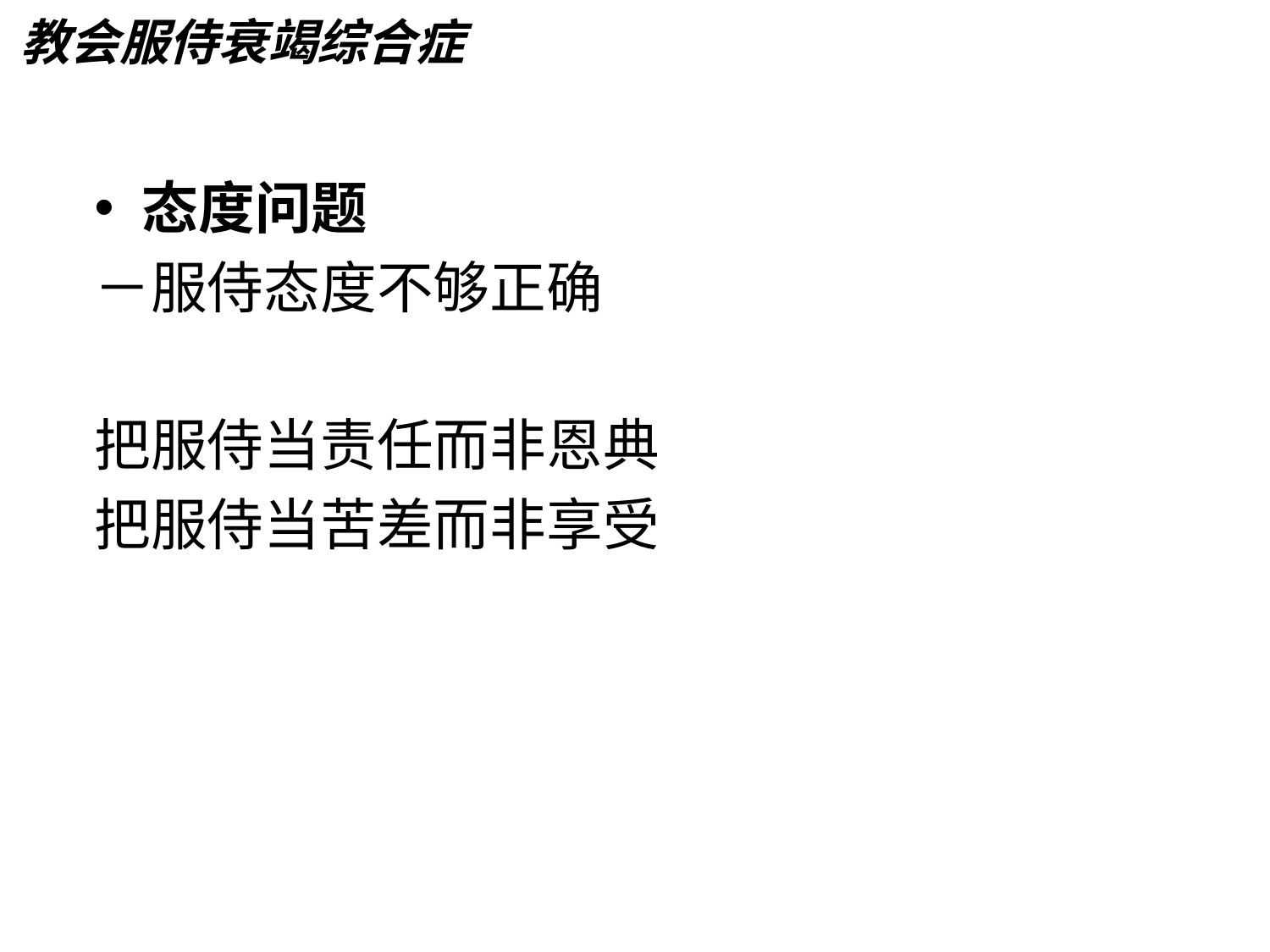

教会服侍衰竭综合症

态度问题
－服侍态度不够正确

把服侍当责任而非恩典
把服侍当苦差而非享受